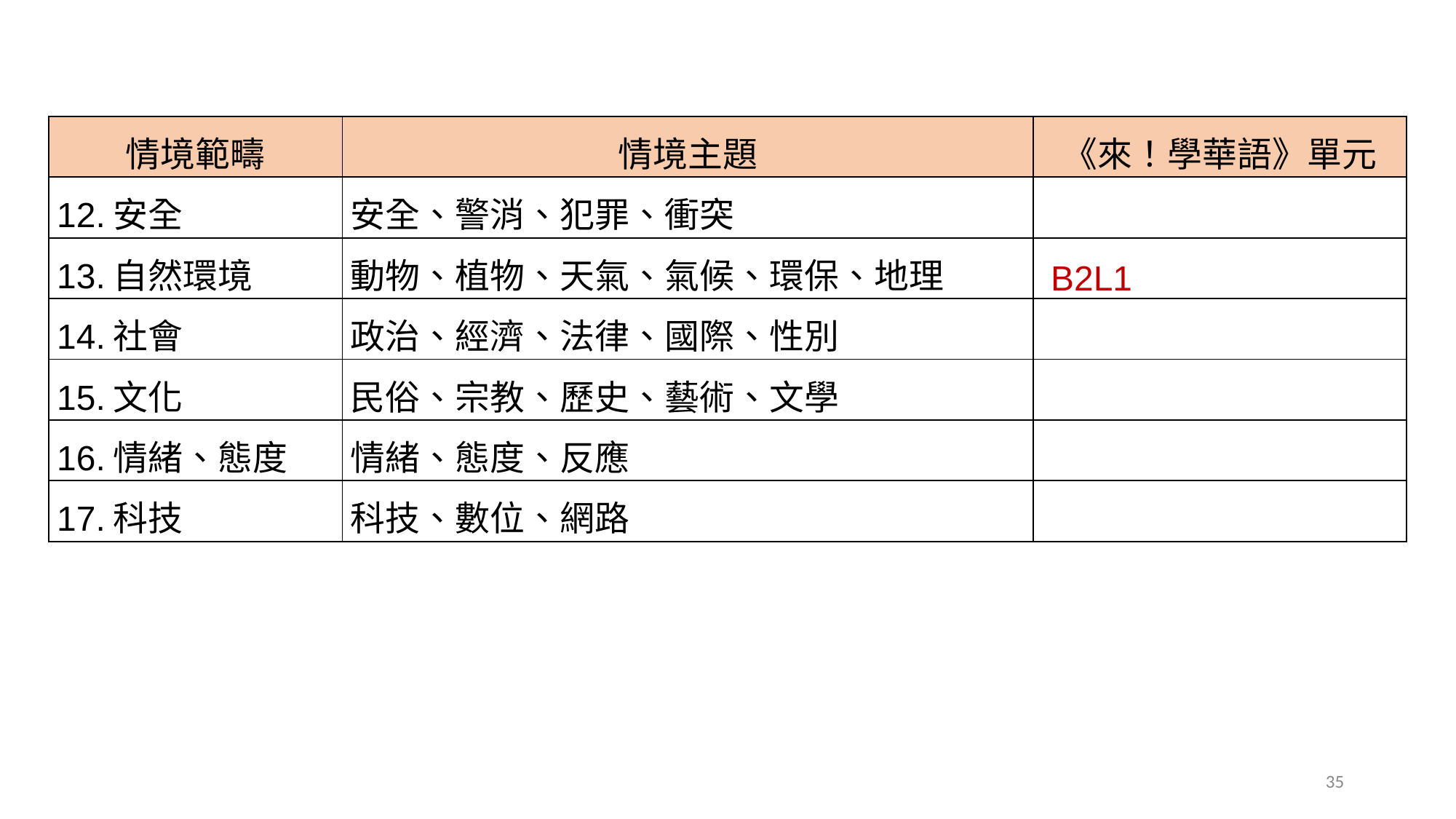

| 情境範疇 | 情境主題 | 《來！學華語》單元 |
| --- | --- | --- |
| 12.安全 | 安全、警消、犯罪、衝突 |  |
| 13.自然環境 | 動物、植物、天氣、氣候、環保、地理 | B2L1 |
| 14.社會 | 政治、經濟、法律、國際、性別 |  |
| 15.文化 | 民俗、宗教、歷史、藝術、文學 |  |
| 16.情緒、態度 | 情緒、態度、反應 |  |
| 17.科技 | 科技、數位、網路 |  |
35